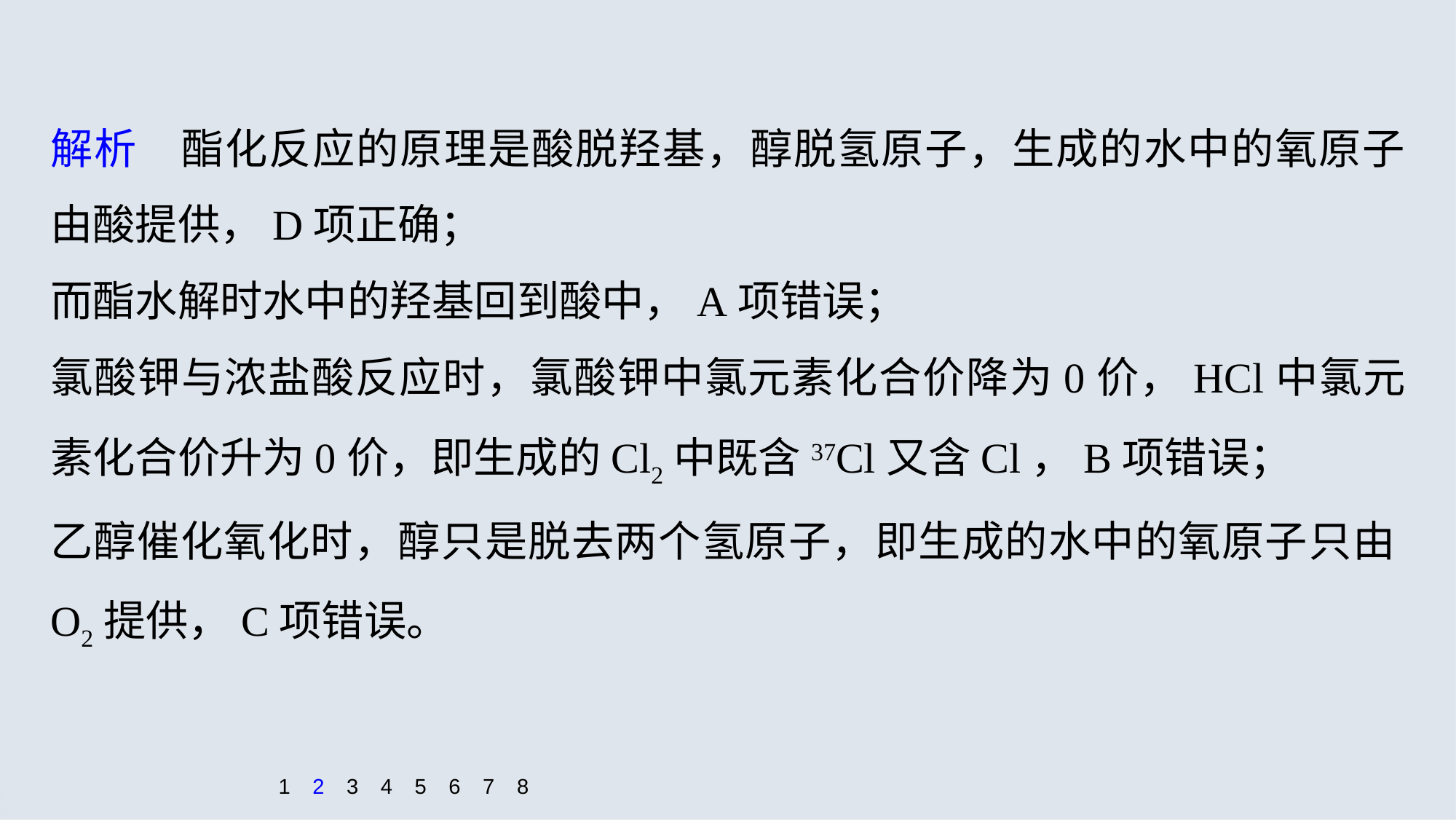

解析　酯化反应的原理是酸脱羟基，醇脱氢原子，生成的水中的氧原子由酸提供，D项正确；
而酯水解时水中的羟基回到酸中，A项错误；
氯酸钾与浓盐酸反应时，氯酸钾中氯元素化合价降为0价，HCl中氯元素化合价升为0价，即生成的Cl2中既含37Cl又含Cl，B项错误；
乙醇催化氧化时，醇只是脱去两个氢原子，即生成的水中的氧原子只由O2提供，C项错误。
1
2
3
4
5
6
7
8